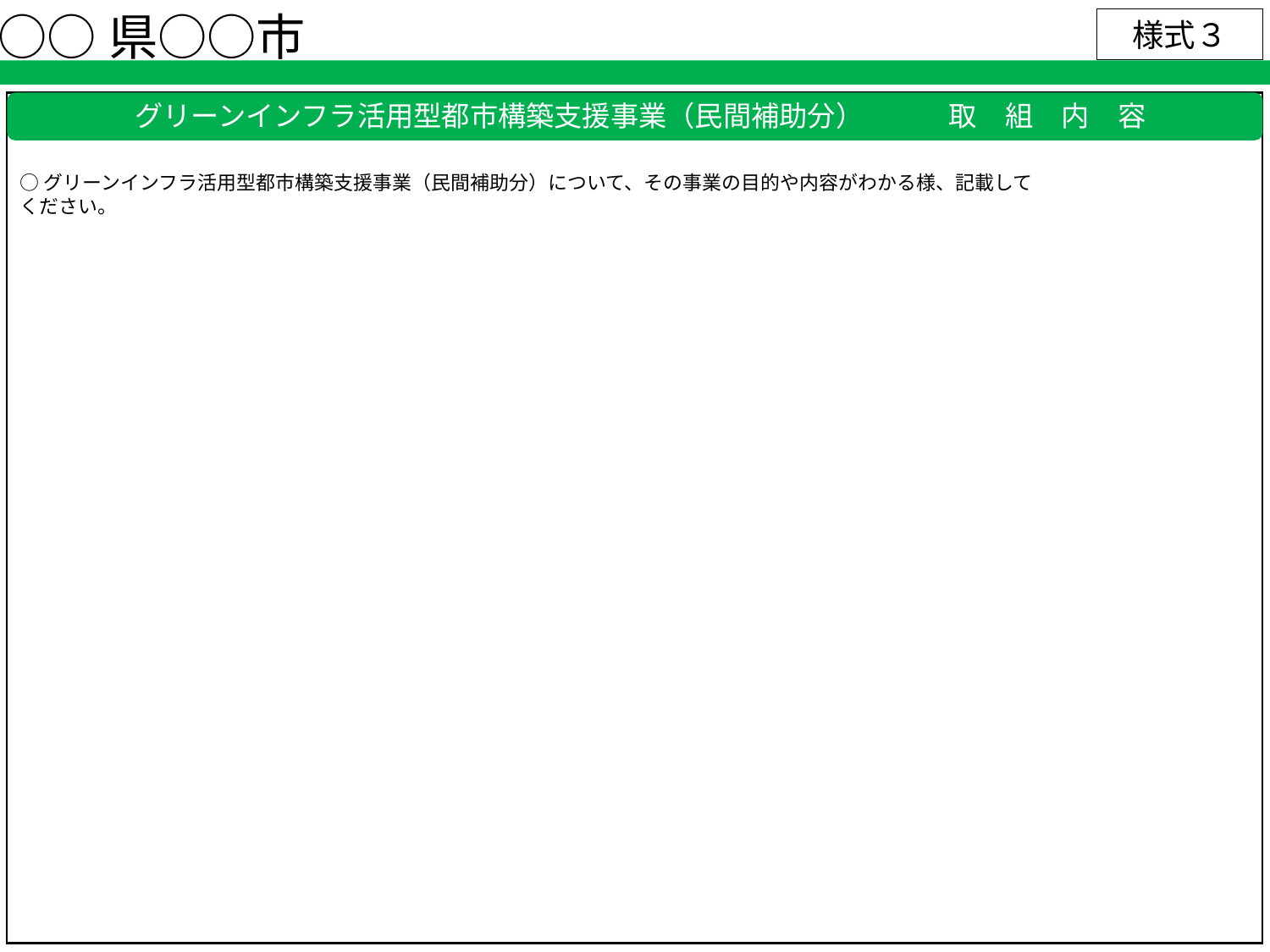

○○県○○市
様式３

グリーンインフラ活用型都市構築支援事業（民間補助分）　　　取　組　内　容

○グリーンインフラ活用型都市構築支援事業（民間補助分）について、その事業の目的や内容がわかる様、記載してください。